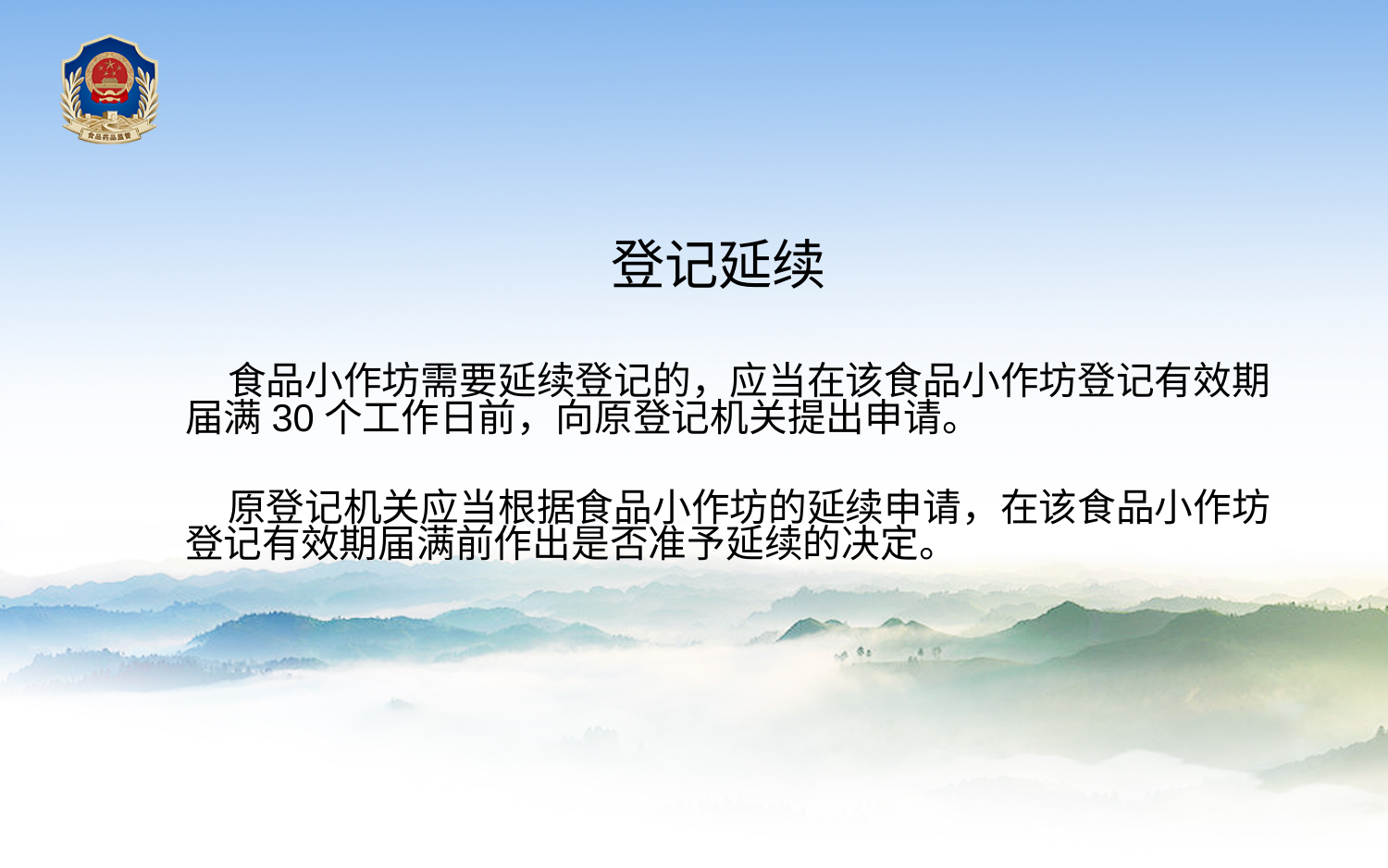

登记延续

          食品小作坊需要延续登记的，应当在该食品小作坊登记有效期届满30个工作日前，向原登记机关提出申请。

          原登记机关应当根据食品小作坊的延续申请，在该食品小作坊登记有效期届满前作出是否准予延续的决定。